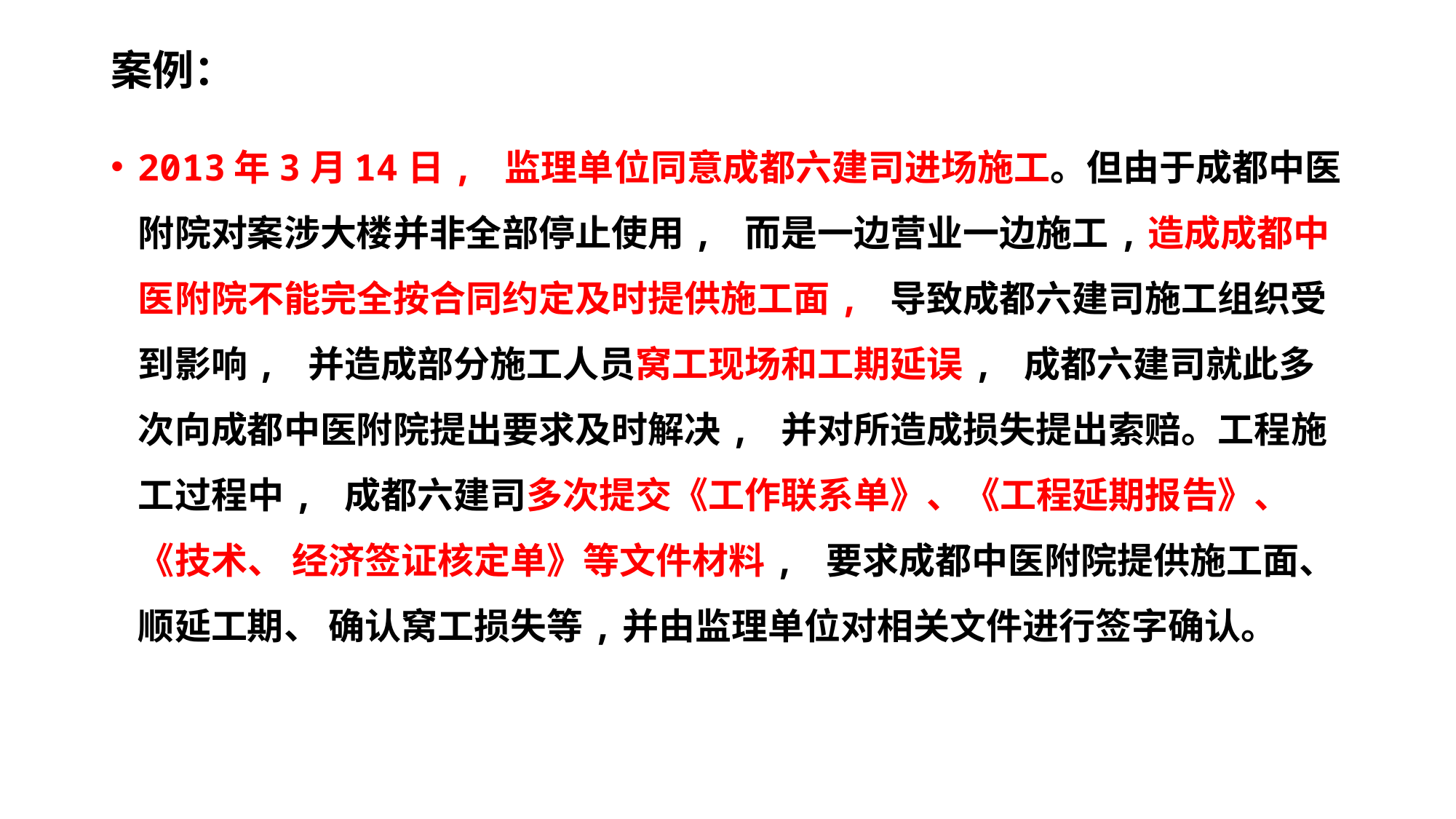

# 案例：
2013年3月14日, 监理单位同意成都六建司进场施工。但由于成都中医附院对案涉大楼并非全部停止使用, 而是一边营业一边施工,造成成都中医附院不能完全按合同约定及时提供施工面, 导致成都六建司施工组织受到影响, 并造成部分施工人员窝工现场和工期延误, 成都六建司就此多次向成都中医附院提出要求及时解决, 并对所造成损失提出索赔。工程施工过程中, 成都六建司多次提交《工作联系单》、《工程延期报告》、《技术、 经济签证核定单》等文件材料, 要求成都中医附院提供施工面、 顺延工期、 确认窝工损失等,并由监理单位对相关文件进行签字确认。